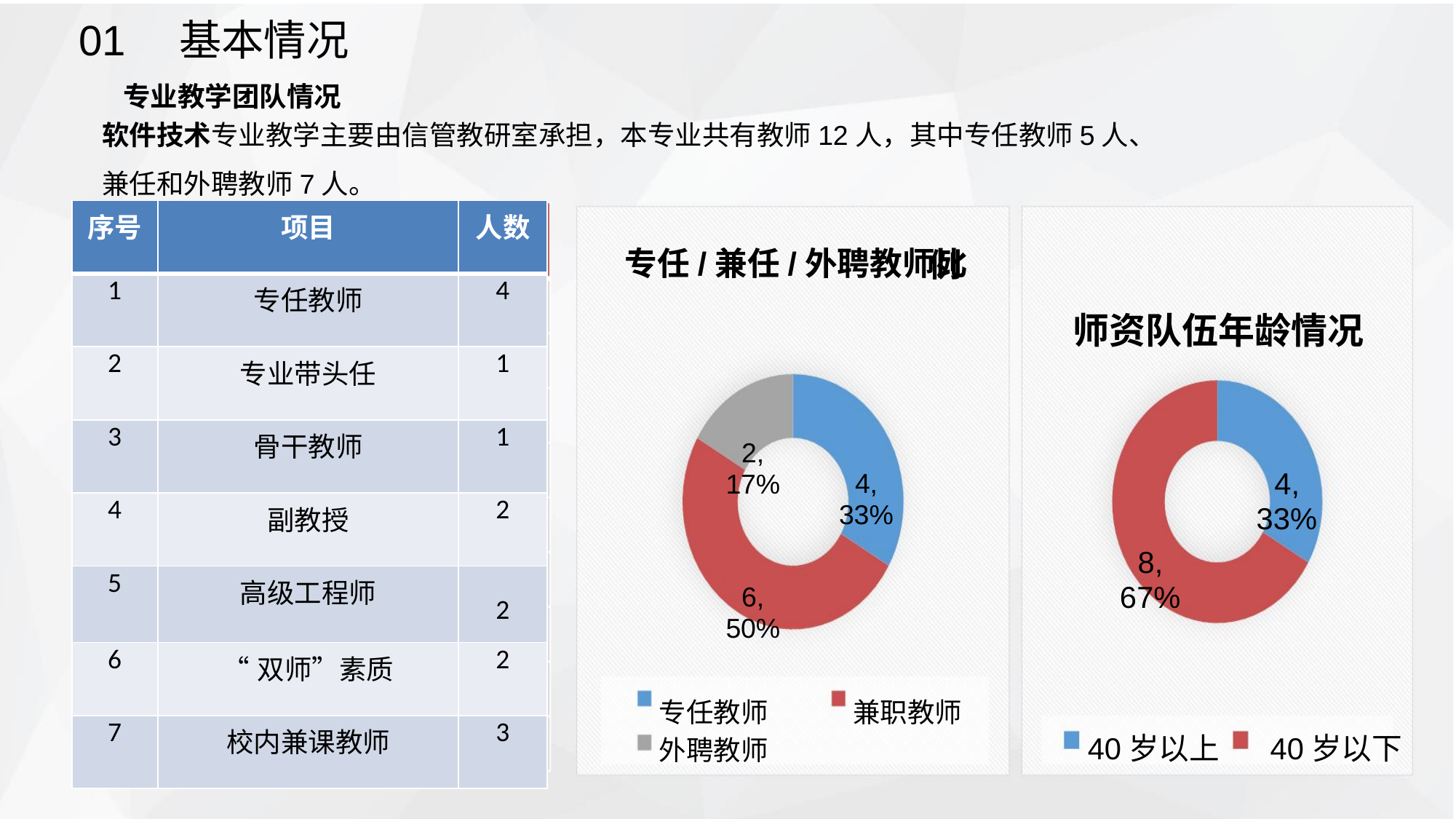

01
基本情况
专业教学团队情况
软件技术专业教学主要由信管教研室承担，本专业共有教师12人，其中专任教师5人、
兼任和外聘教师7人。
| 序号 | 项目 | 人数 |
| --- | --- | --- |
| 1 | 专任教师 | 4 |
| 2 | 专业带头任 | 1 |
| 3 | 骨干教师 | 1 |
| 4 | 副教授 | 2 |
| 5 | 高级工程师 | 2 |
| 6 | “双师”素质 | 2 |
| 7 | 校内兼课教师 | 3 |
序号
项 目
人 数
专任/兼任/外聘教师比
例
1
2
3
4
5
6
7
8
9
专任教师
专业带头人
骨干教师
4
1
1
1
1
4
6
4
2
师资队伍年龄情况
2,
教授
4,
33%
4,
33%
17%
高级工程师
副教授
8,
67%
6,
50%
“双师”素质
校内兼课教师
专任教师
外聘教师
兼职教师
40岁以上 40岁以下